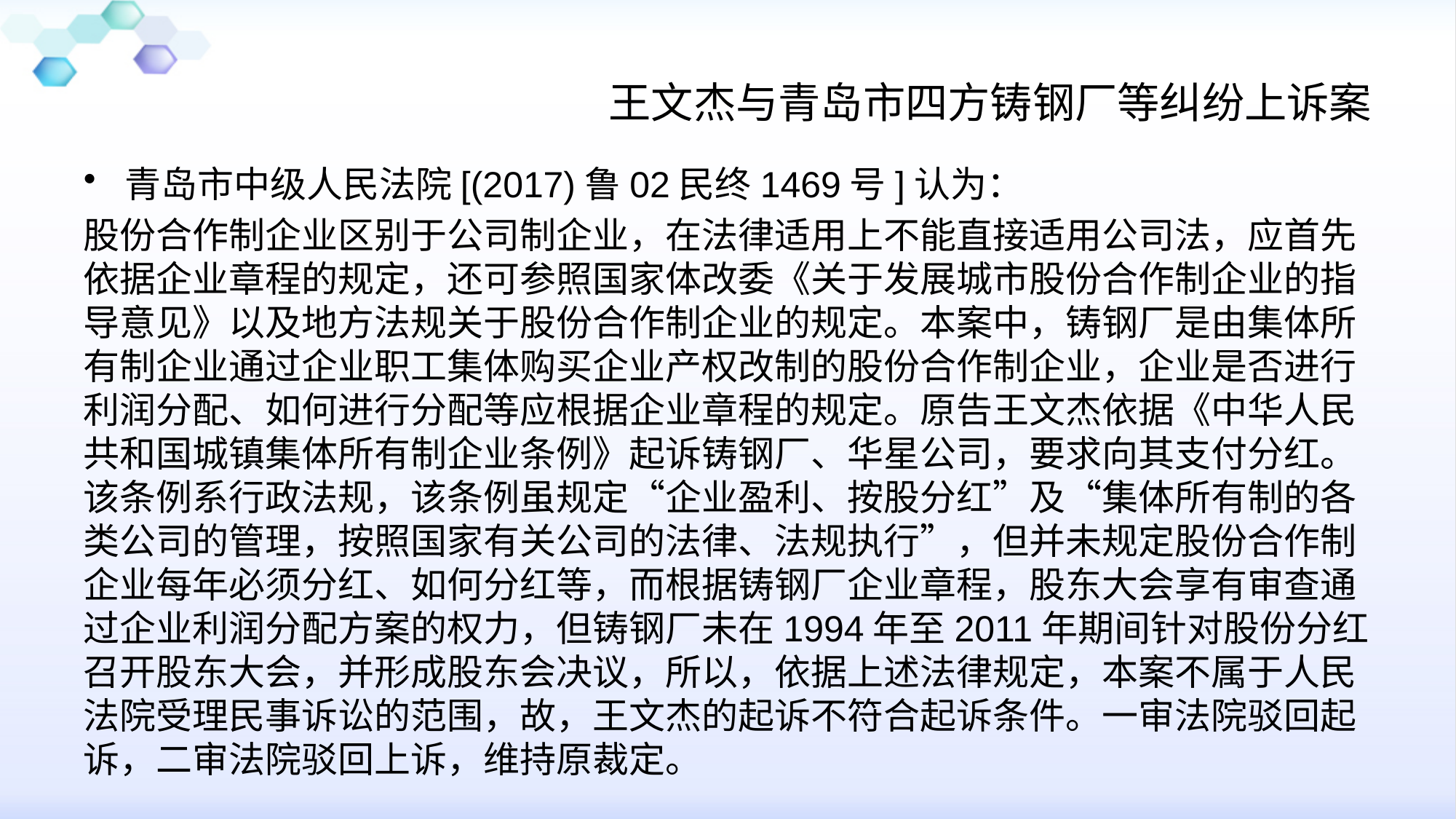

# 王文杰与青岛市四方铸钢厂等纠纷上诉案
青岛市中级人民法院[(2017)鲁02民终1469号]认为：
股份合作制企业区别于公司制企业，在法律适用上不能直接适用公司法，应首先依据企业章程的规定，还可参照国家体改委《关于发展城市股份合作制企业的指导意见》以及地方法规关于股份合作制企业的规定。本案中，铸钢厂是由集体所有制企业通过企业职工集体购买企业产权改制的股份合作制企业，企业是否进行利润分配、如何进行分配等应根据企业章程的规定。原告王文杰依据《中华人民共和国城镇集体所有制企业条例》起诉铸钢厂、华星公司，要求向其支付分红。该条例系行政法规，该条例虽规定“企业盈利、按股分红”及“集体所有制的各类公司的管理，按照国家有关公司的法律、法规执行”，但并未规定股份合作制企业每年必须分红、如何分红等，而根据铸钢厂企业章程，股东大会享有审查通过企业利润分配方案的权力，但铸钢厂未在1994年至2011年期间针对股份分红召开股东大会，并形成股东会决议，所以，依据上述法律规定，本案不属于人民法院受理民事诉讼的范围，故，王文杰的起诉不符合起诉条件。一审法院驳回起诉，二审法院驳回上诉，维持原裁定。